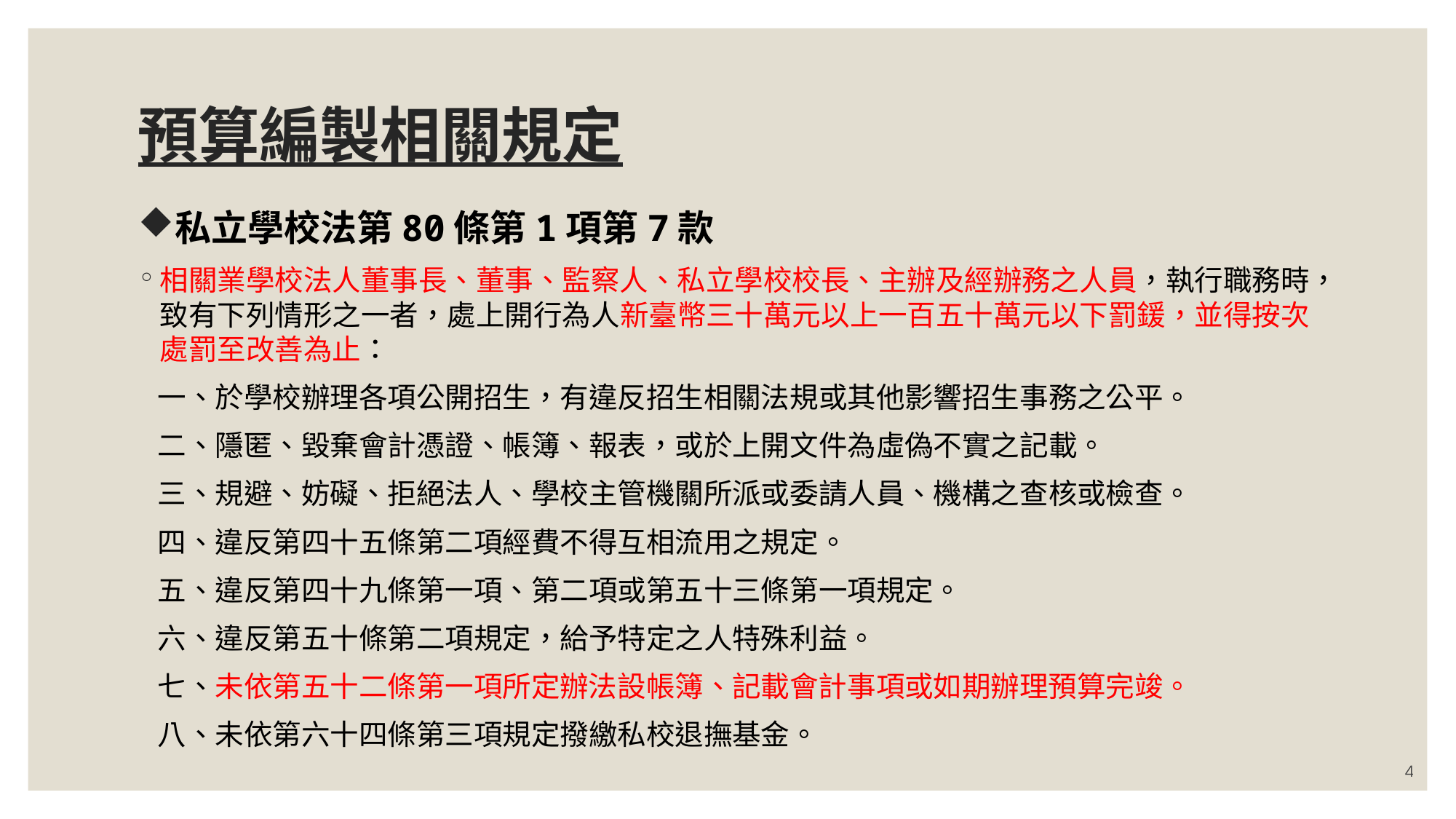

# 預算編製相關規定
私立學校法第80條第1項第7款
相關業學校法人董事長、董事、監察人、私立學校校長、主辦及經辦務之人員，執行職務時，致有下列情形之一者，處上開行為人新臺幣三十萬元以上一百五十萬元以下罰鍰，並得按次處罰至改善為止：
  一、於學校辦理各項公開招生，有違反招生相關法規或其他影響招生事務之公平。
  二、隱匿、毀棄會計憑證、帳簿、報表，或於上開文件為虛偽不實之記載。
  三、規避、妨礙、拒絕法人、學校主管機關所派或委請人員、機構之查核或檢查。
  四、違反第四十五條第二項經費不得互相流用之規定。
  五、違反第四十九條第一項、第二項或第五十三條第一項規定。
  六、違反第五十條第二項規定，給予特定之人特殊利益。
  七、未依第五十二條第一項所定辦法設帳簿、記載會計事項或如期辦理預算完竣。
  八、未依第六十四條第三項規定撥繳私校退撫基金。

4